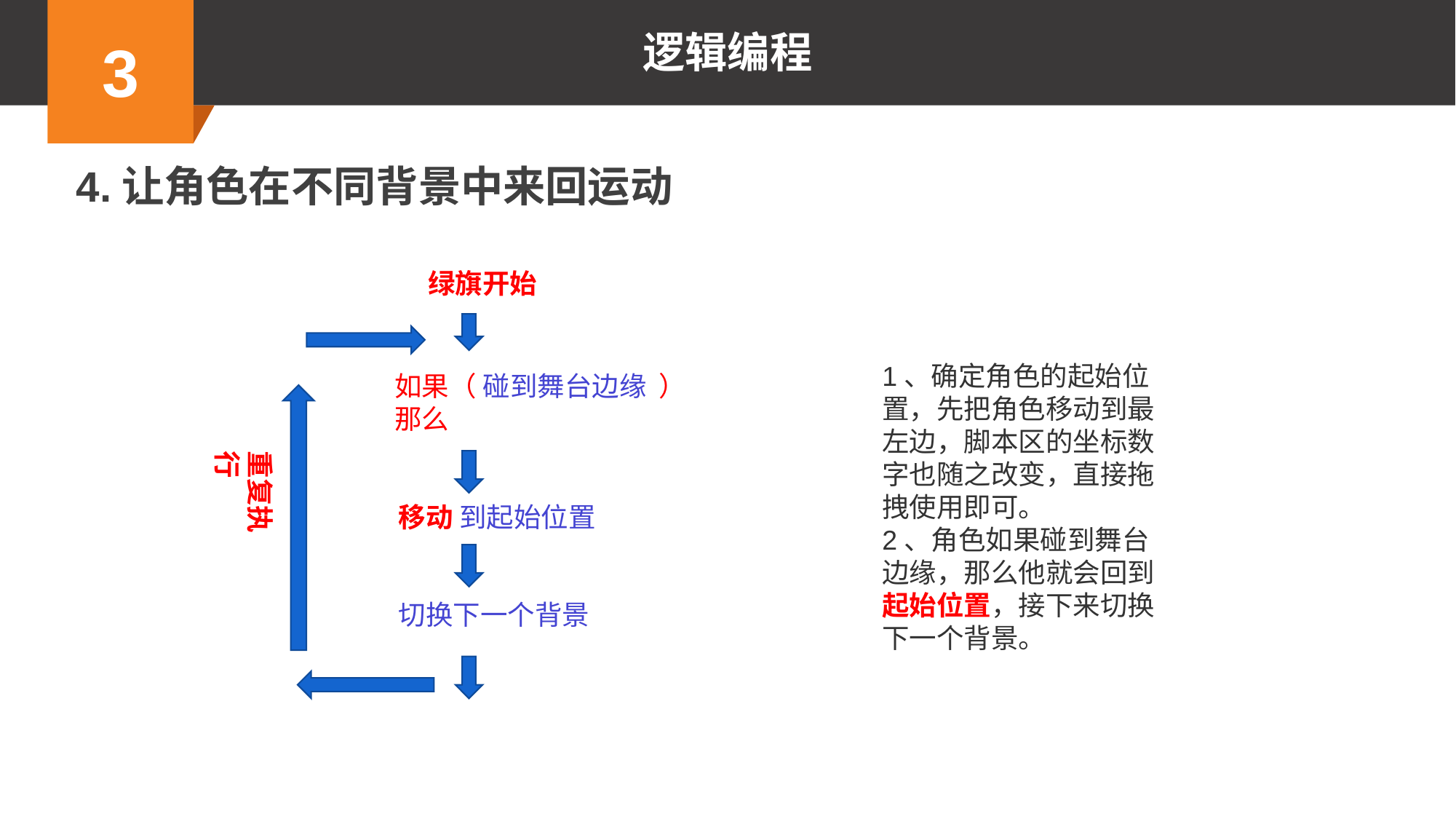

4.让角色在不同背景中来回运动
绿旗开始

1、确定角色的起始位置，先把角色移动到最左边，脚本区的坐标数字也随之改变，直接拖拽使用即可。
2、角色如果碰到舞台边缘，那么他就会回到起始位置，接下来切换下一个背景。
如果（ 碰到舞台边缘  ）
那么

重复执行

移动 到起始位置

切换下一个背景